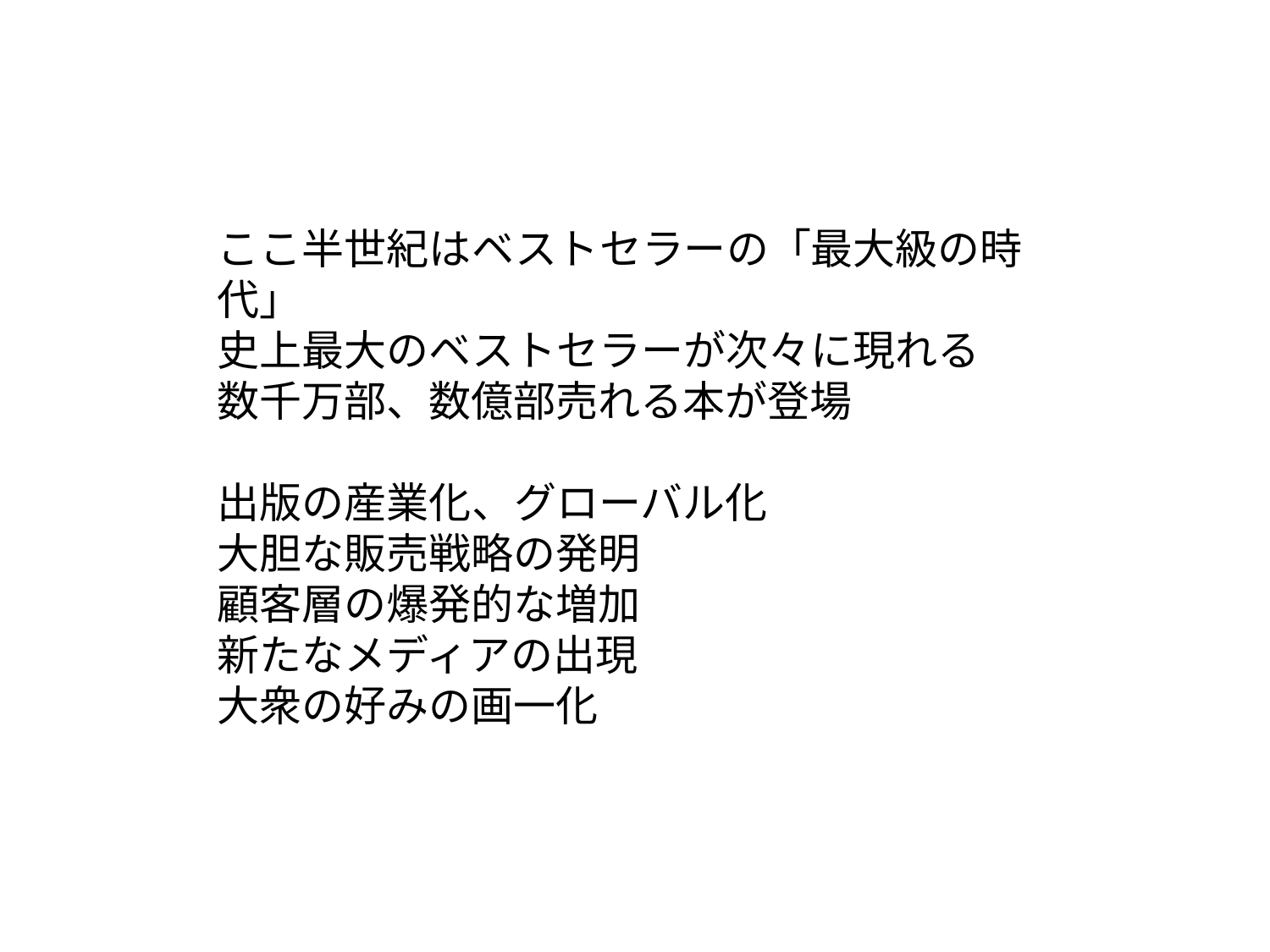

ここ半世紀はベストセラーの「最大級の時代」
史上最大のベストセラーが次々に現れる
数千万部、数億部売れる本が登場

出版の産業化、グローバル化
大胆な販売戦略の発明
顧客層の爆発的な増加
新たなメディアの出現
大衆の好みの画一化